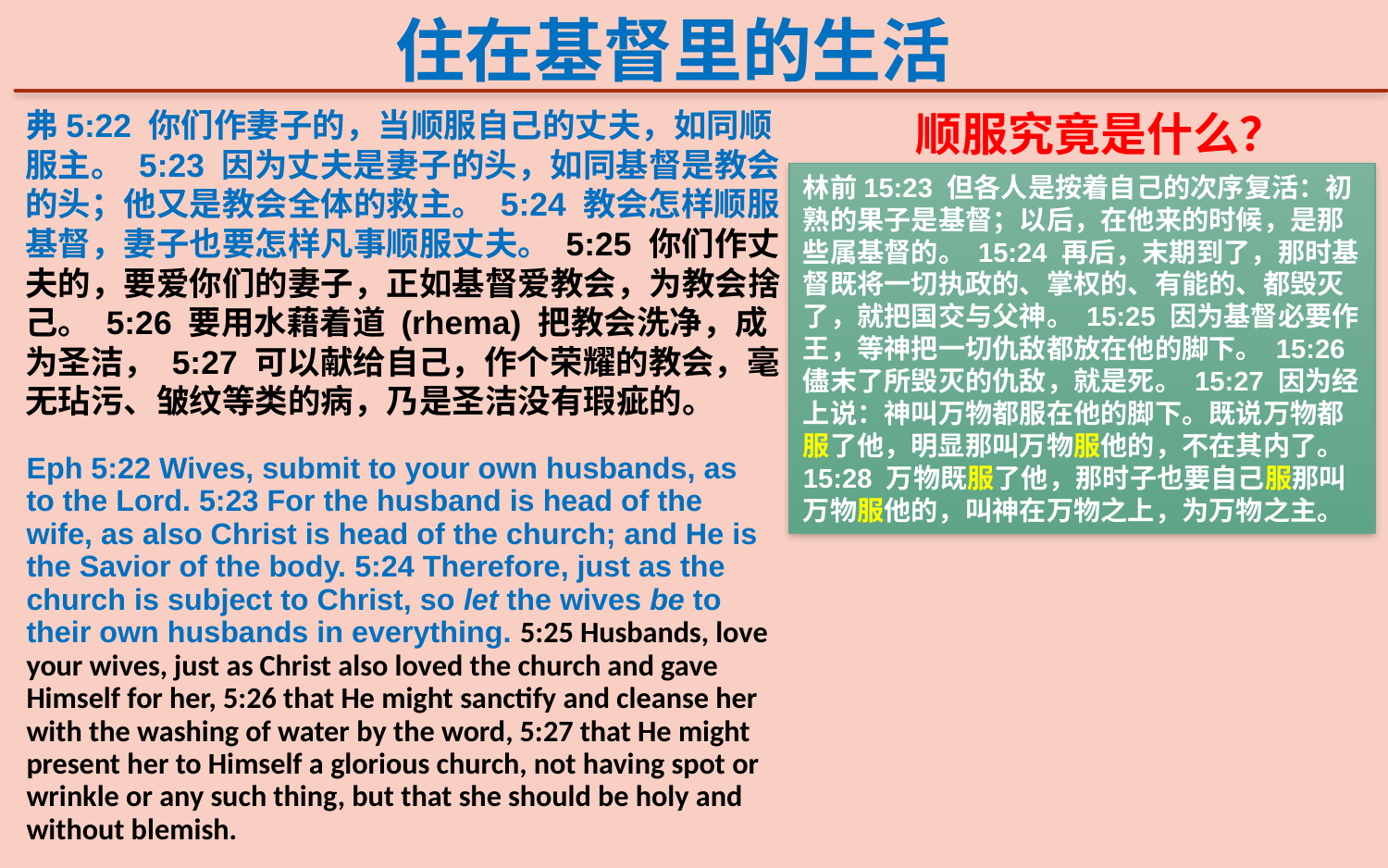

住在基督里的生活
顺服究竟是什么？
弗5:22 你们作妻子的，当顺服自己的丈夫，如同顺服主。 5:23 因为丈夫是妻子的头，如同基督是教会的头；他又是教会全体的救主。 5:24 教会怎样顺服基督，妻子也要怎样凡事顺服丈夫。 5:25 你们作丈夫的，要爱你们的妻子，正如基督爱教会，为教会捨己。 5:26 要用水藉着道 (rhema) 把教会洗净，成为圣洁， 5:27 可以献给自己，作个荣耀的教会，毫无玷污、皱纹等类的病，乃是圣洁没有瑕疵的。
林前15:23 但各人是按着自己的次序复活：初熟的果子是基督；以后，在他来的时候，是那些属基督的。 15:24 再后，末期到了，那时基督既将一切执政的、掌权的、有能的、都毁灭了，就把国交与父神。 15:25 因为基督必要作王，等神把一切仇敌都放在他的脚下。 15:26 儘末了所毁灭的仇敌，就是死。 15:27 因为经上说：神叫万物都服在他的脚下。既说万物都服了他，明显那叫万物服他的，不在其内了。 15:28 万物既服了他，那时子也要自己服那叫万物服他的，叫神在万物之上，为万物之主。
Eph 5:22 Wives, submit to your own husbands, as to the Lord. 5:23 For the husband is head of the wife, as also Christ is head of the church; and He is the Savior of the body. 5:24 Therefore, just as the church is subject to Christ, so let the wives be to their own husbands in everything. 5:25 Husbands, love your wives, just as Christ also loved the church and gave Himself for her, 5:26 that He might sanctify and cleanse her with the washing of water by the word, 5:27 that He might present her to Himself a glorious church, not having spot or wrinkle or any such thing, but that she should be holy and without blemish.